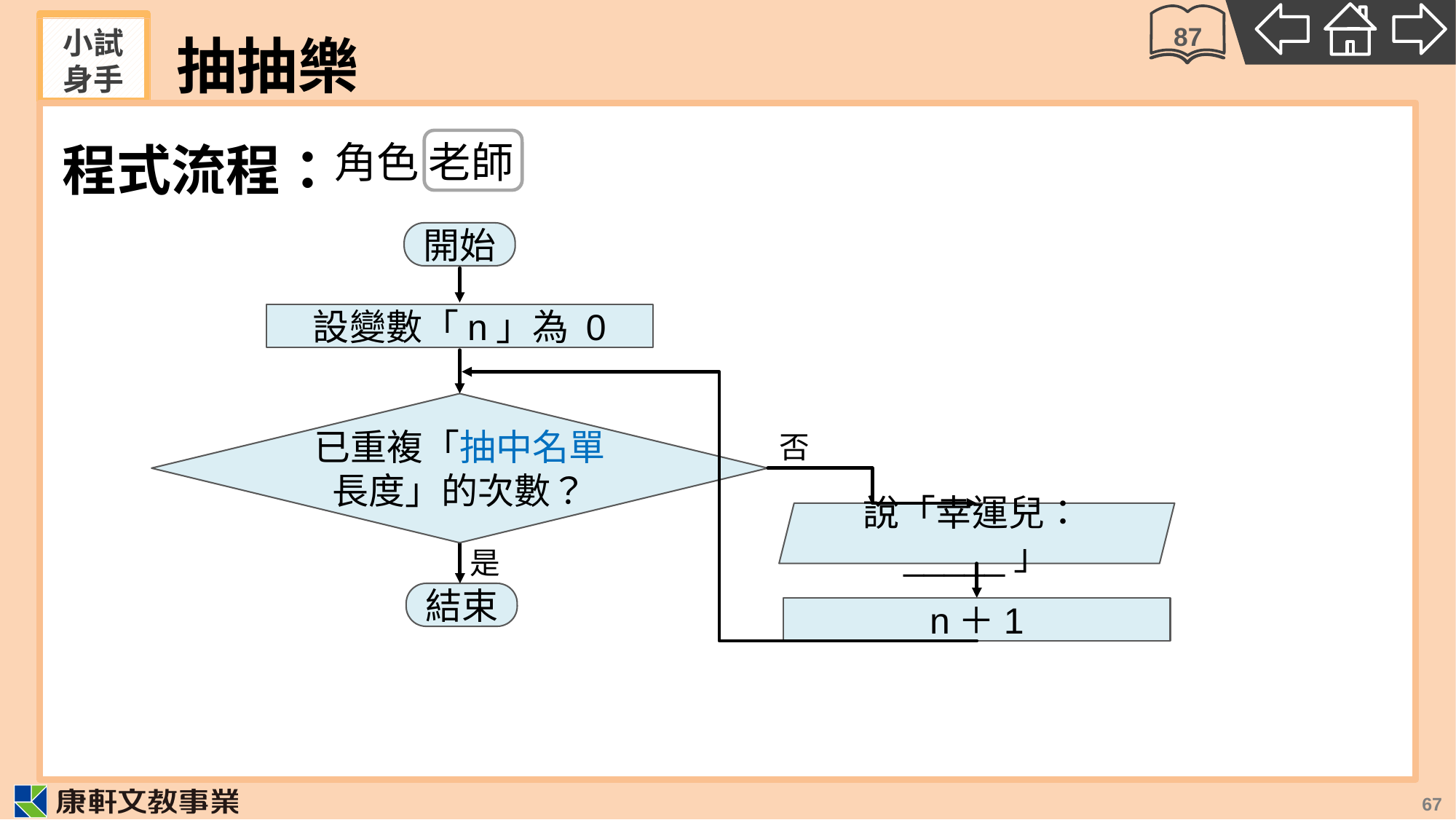

87
# 抽抽樂
程式流程：
角色 老師

開始
設變數「n」為 0
已重複「抽中名單長度」的次數？
結束
否
說「幸運兒：_____」
n＋1
是
67